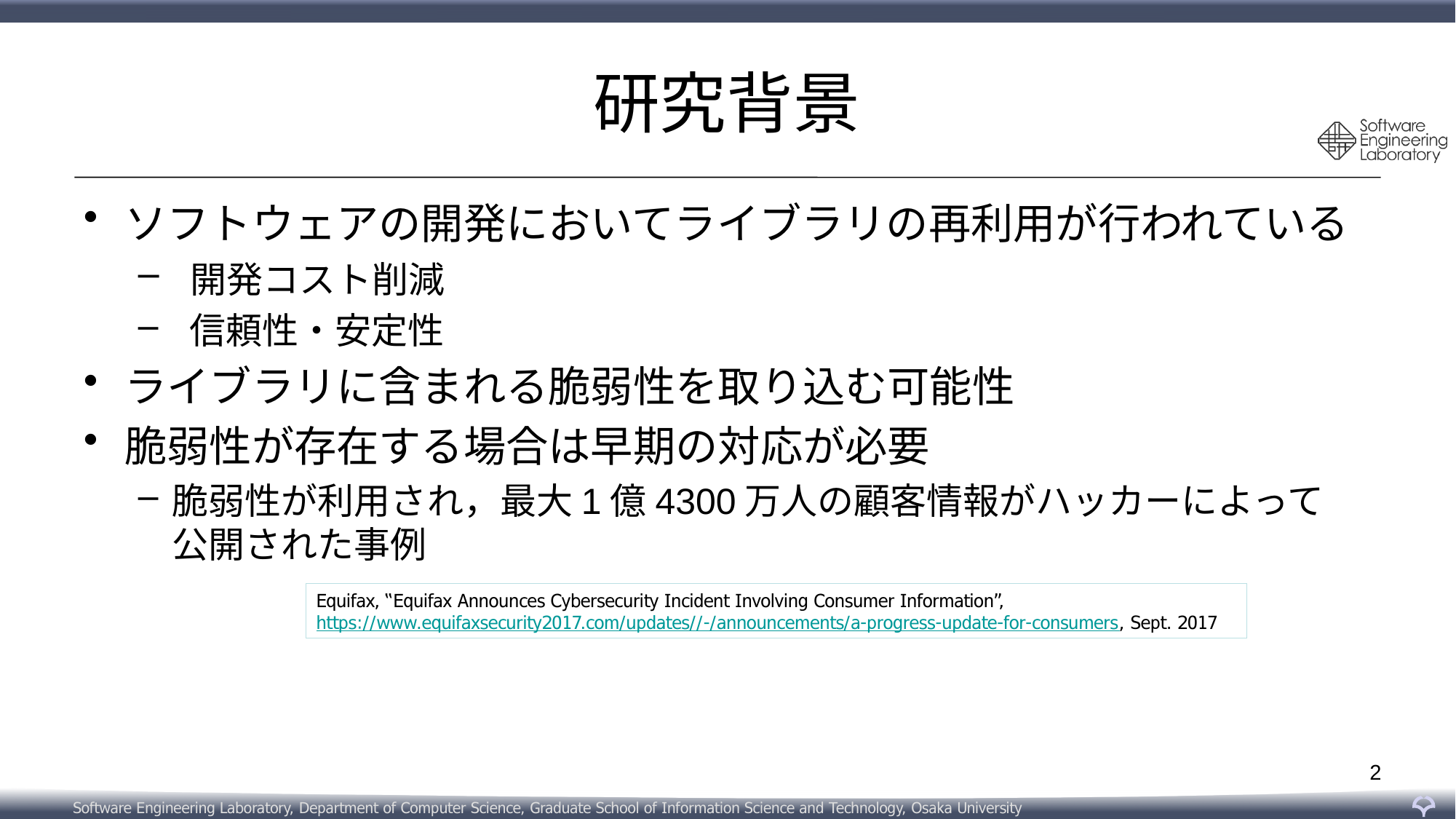

# 研究背景
ソフトウェアの開発においてライブラリの再利用が行われている
 開発コスト削減
 信頼性・安定性
ライブラリに含まれる脆弱性を取り込む可能性
脆弱性が存在する場合は早期の対応が必要
脆弱性が利用され，最大1億4300万人の顧客情報がハッカーによって
公開された事例

Equifax, “Equifax Announces Cybersecurity Incident Involving Consumer Information”,
https://www.equifaxsecurity2017.com/updates//-/announcements/a-progress-update-for-consumers, Sept. 2017
2